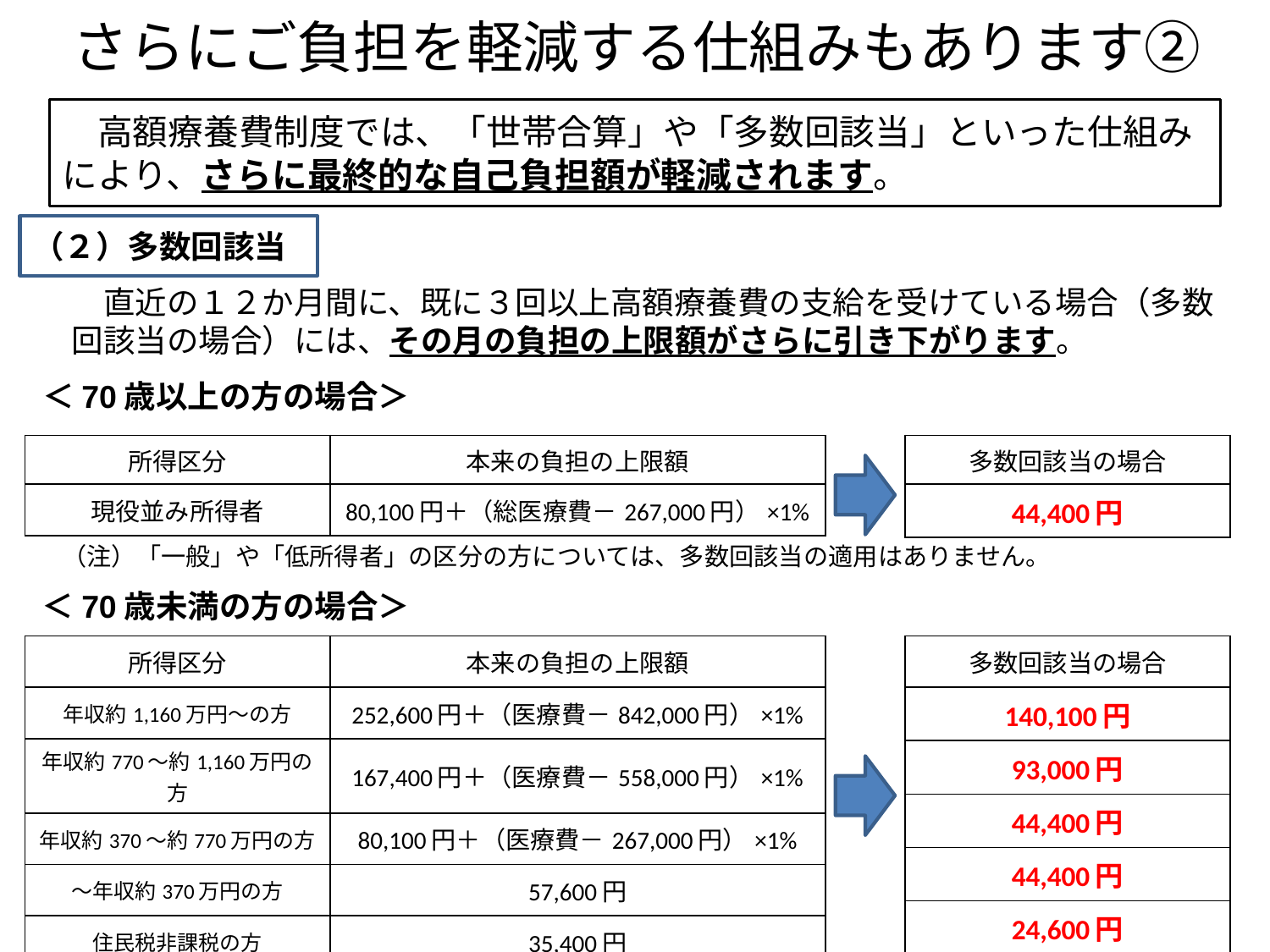

さらにご負担を軽減する仕組みもあります②
　高額療養費制度では、「世帯合算」や「多数回該当」といった仕組みにより、さらに最終的な自己負担額が軽減されます。
（２）多数回該当
　直近の１２か月間に、既に３回以上高額療養費の支給を受けている場合（多数回該当の場合）には、その月の負担の上限額がさらに引き下がります。
＜70歳以上の方の場合＞
| 所得区分 | 本来の負担の上限額 |
| --- | --- |
| 現役並み所得者 | 80,100円＋（総医療費－267,000円）×1% |
| 多数回該当の場合 |
| --- |
| 44,400円 |

（注）「一般」や「低所得者」の区分の方については、多数回該当の適用はありません。
＜70歳未満の方の場合＞
| 所得区分 | 本来の負担の上限額 |
| --- | --- |
| 年収約1,160万円～の方 | 252,600円＋（医療費－842,000円）×1% |
| 年収約770～約1,160万円の方 | 167,400円＋（医療費－558,000円）×1% |
| 年収約370～約770万円の方 | 80,100円＋（医療費－267,000円）×1% |
| ～年収約370万円の方 | 57,600円 |
| 住民税非課税の方 | 35,400円 |
| 多数回該当の場合 |
| --- |
| 140,100円 |
| 93,000円 |
| 44,400円 |
| 44,400円 |
| 24,600円 |